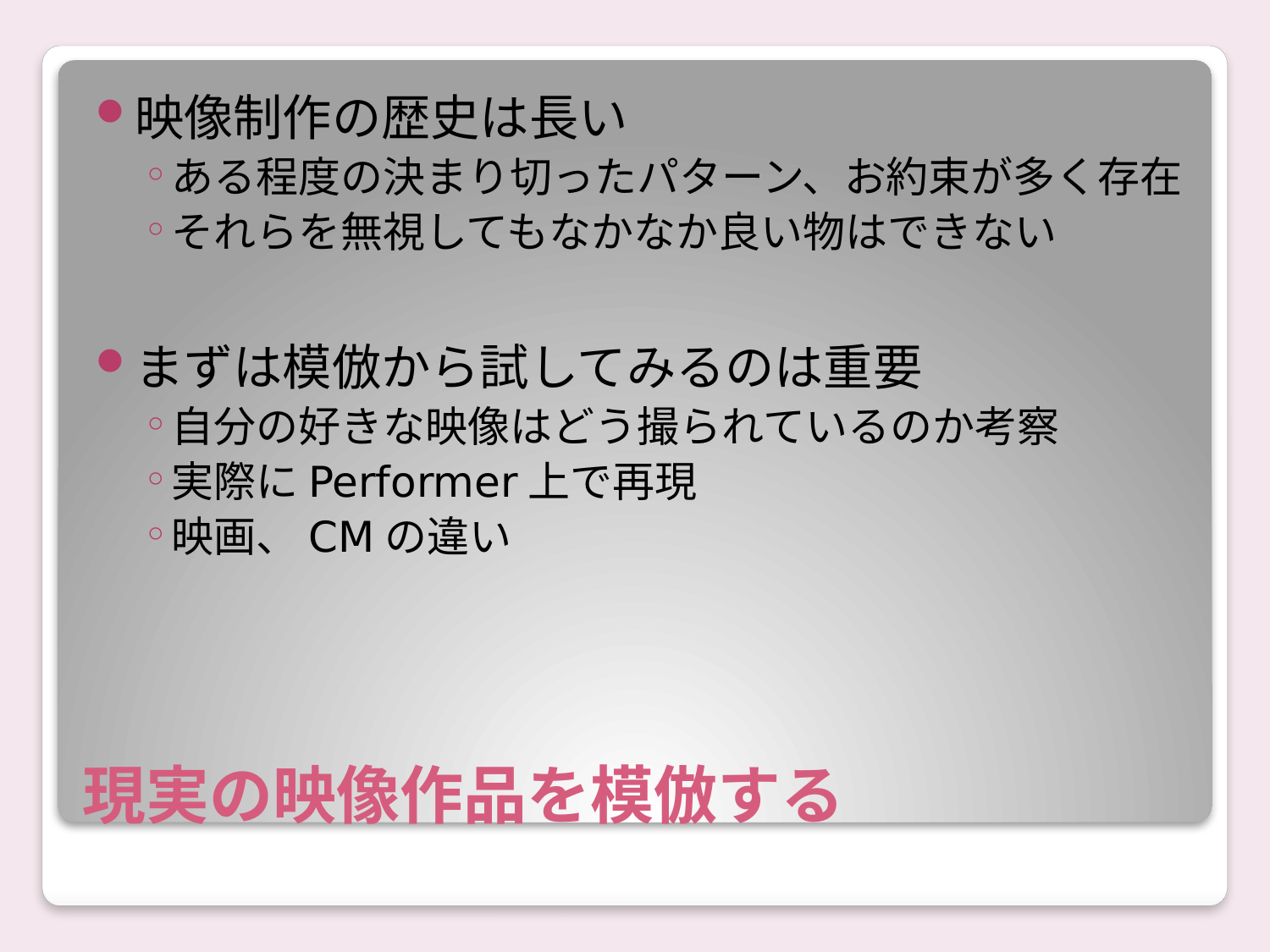

映像制作の歴史は長い
ある程度の決まり切ったパターン、お約束が多く存在
それらを無視してもなかなか良い物はできない

まずは模倣から試してみるのは重要
自分の好きな映像はどう撮られているのか考察
実際にPerformer上で再現
映画、CMの違い
# 現実の映像作品を模倣する